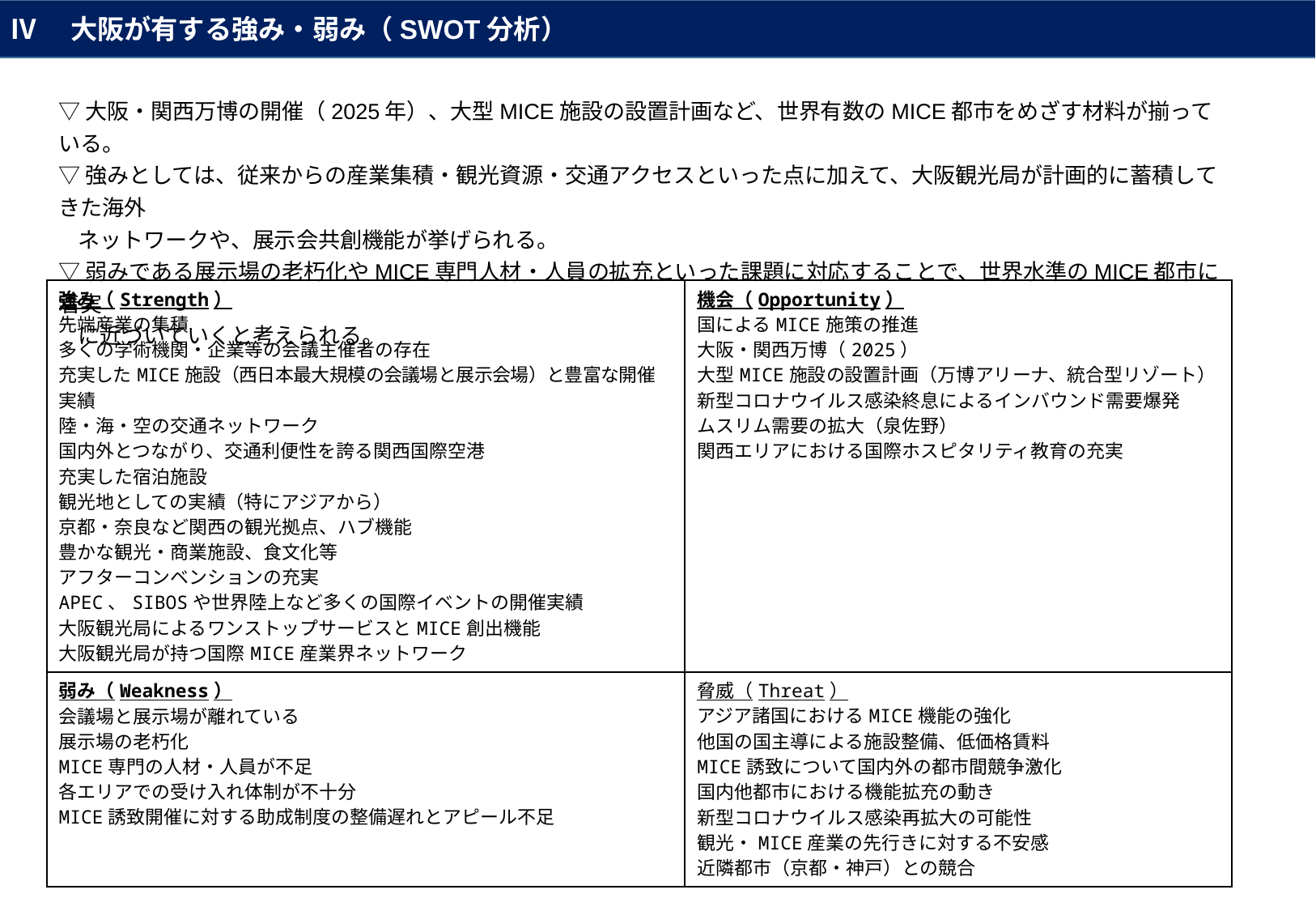

Ⅳ　大阪が有する強み・弱み（SWOT分析）
▽大阪・関西万博の開催（2025年）、大型MICE施設の設置計画など、世界有数のMICE都市をめざす材料が揃っている。
▽強みとしては、従来からの産業集積・観光資源・交通アクセスといった点に加えて、大阪観光局が計画的に蓄積してきた海外
   ネットワークや、展示会共創機能が挙げられる。
▽弱みである展示場の老朽化やMICE専門人材・人員の拡充といった課題に対応することで、世界水準のMICE都市に着実
   に近づいていくと考えられる。
| 強み（Strength） 先端産業の集積 多くの学術機関・企業等の会議主催者の存在 充実したMICE施設（西日本最大規模の会議場と展示会場）と豊富な開催実績 陸・海・空の交通ネットワーク 国内外とつながり、交通利便性を誇る関西国際空港 充実した宿泊施設 観光地としての実績（特にアジアから） 京都・奈良など関西の観光拠点、ハブ機能 豊かな観光・商業施設、食文化等 アフターコンベンションの充実 APEC、SIBOSや世界陸上など多くの国際イベントの開催実績 大阪観光局によるワンストップサービスとMICE創出機能 大阪観光局が持つ国際MICE産業界ネットワーク | 機会（Opportunity） 国によるMICE施策の推進 大阪・関西万博（2025） 大型MICE施設の設置計画（万博アリーナ、統合型リゾート） 新型コロナウイルス感染終息によるインバウンド需要爆発 ムスリム需要の拡大（泉佐野） 関西エリアにおける国際ホスピタリティ教育の充実 |
| --- | --- |
| 弱み（Weakness） 会議場と展示場が離れている 展示場の老朽化 MICE専門の人材・人員が不足 各エリアでの受け入れ体制が不十分 MICE誘致開催に対する助成制度の整備遅れとアピール不足 | 脅威（Threat） アジア諸国におけるMICE機能の強化 他国の国主導による施設整備、低価格賃料 MICE誘致について国内外の都市間競争激化 国内他都市における機能拡充の動き 新型コロナウイルス感染再拡大の可能性 観光・MICE産業の先行きに対する不安感 近隣都市（京都・神戸）との競合 |
9